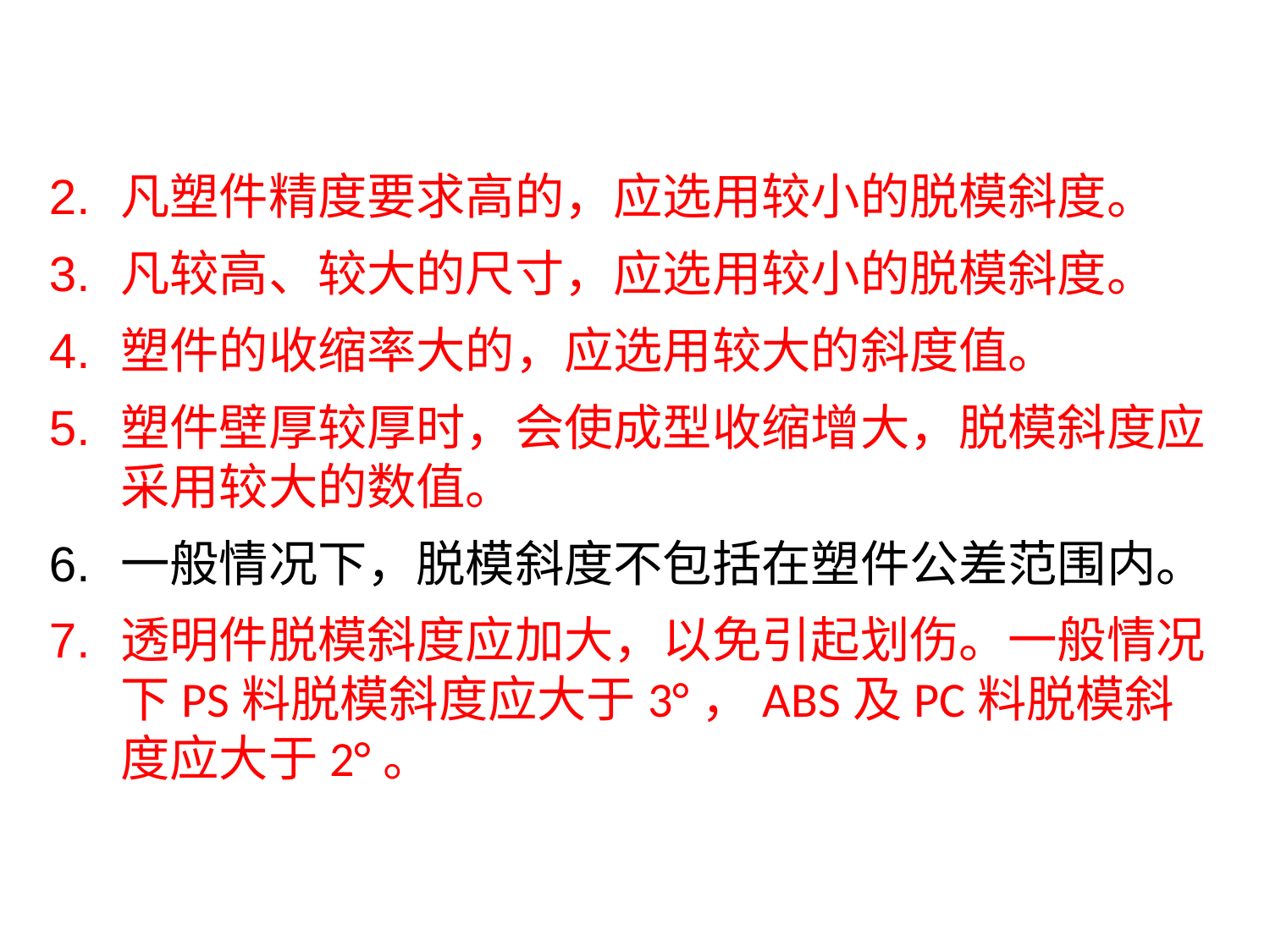

凡塑件精度要求高的，应选用较小的脱模斜度。
凡较高、较大的尺寸，应选用较小的脱模斜度。
塑件的收缩率大的，应选用较大的斜度值。
塑件壁厚较厚时，会使成型收缩增大，脱模斜度应采用较大的数值。
一般情况下，脱模斜度不包括在塑件公差范围内。
透明件脱模斜度应加大，以免引起划伤。一般情况下PS料脱模斜度应大于3°，ABS及PC料脱模斜度应大于2°。